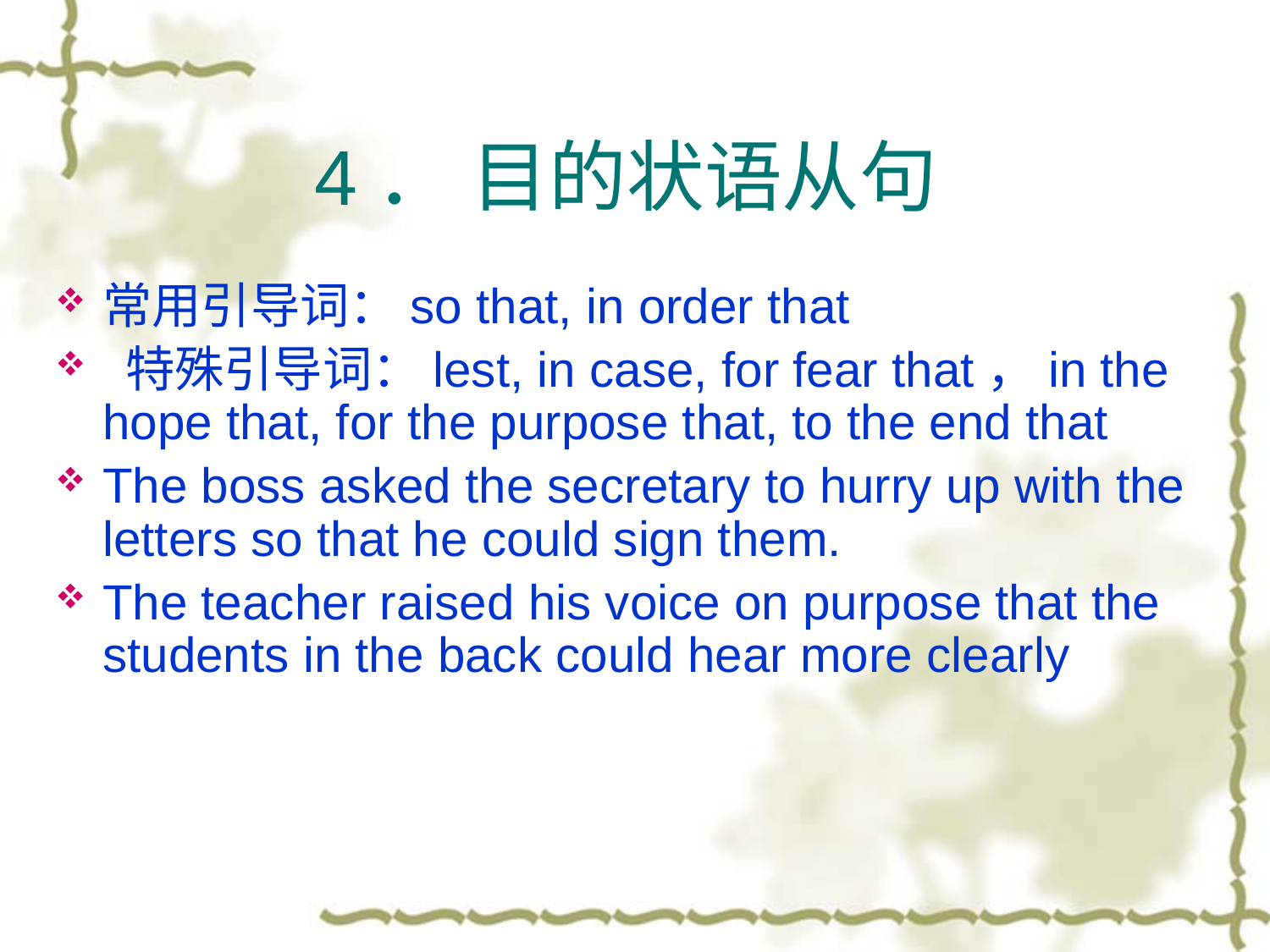

4． 目的状语从句
常用引导词：so that, in order that
 特殊引导词：lest, in case, for fear that，in the hope that, for the purpose that, to the end that
The boss asked the secretary to hurry up with the letters so that he could sign them.
The teacher raised his voice on purpose that the students in the back could hear more clearly